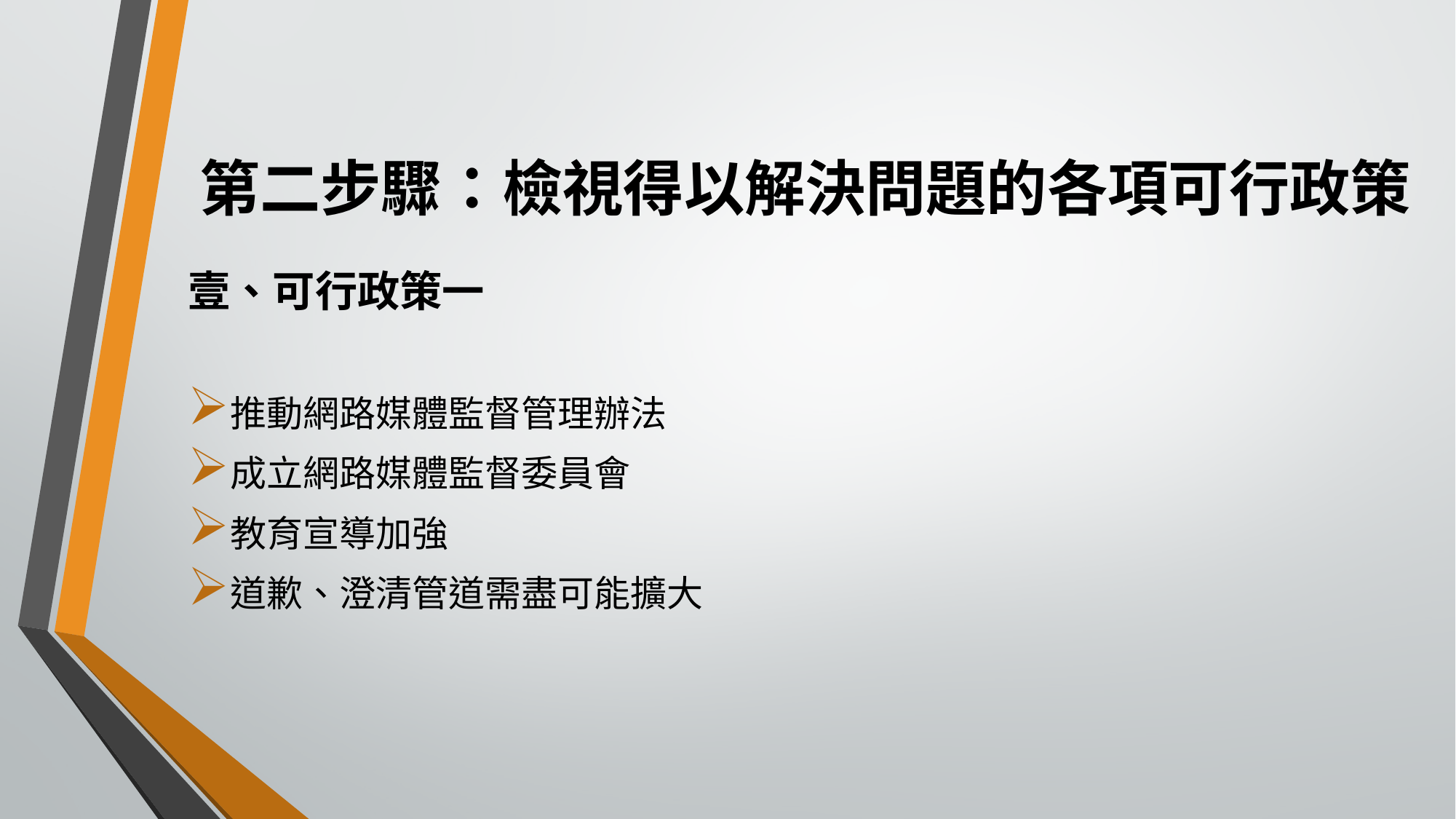

# 第二步驟：檢視得以解決問題的各項可行政策
壹、可行政策一

推動網路媒體監督管理辦法
成立網路媒體監督委員會
教育宣導加強
道歉、澄清管道需盡可能擴大